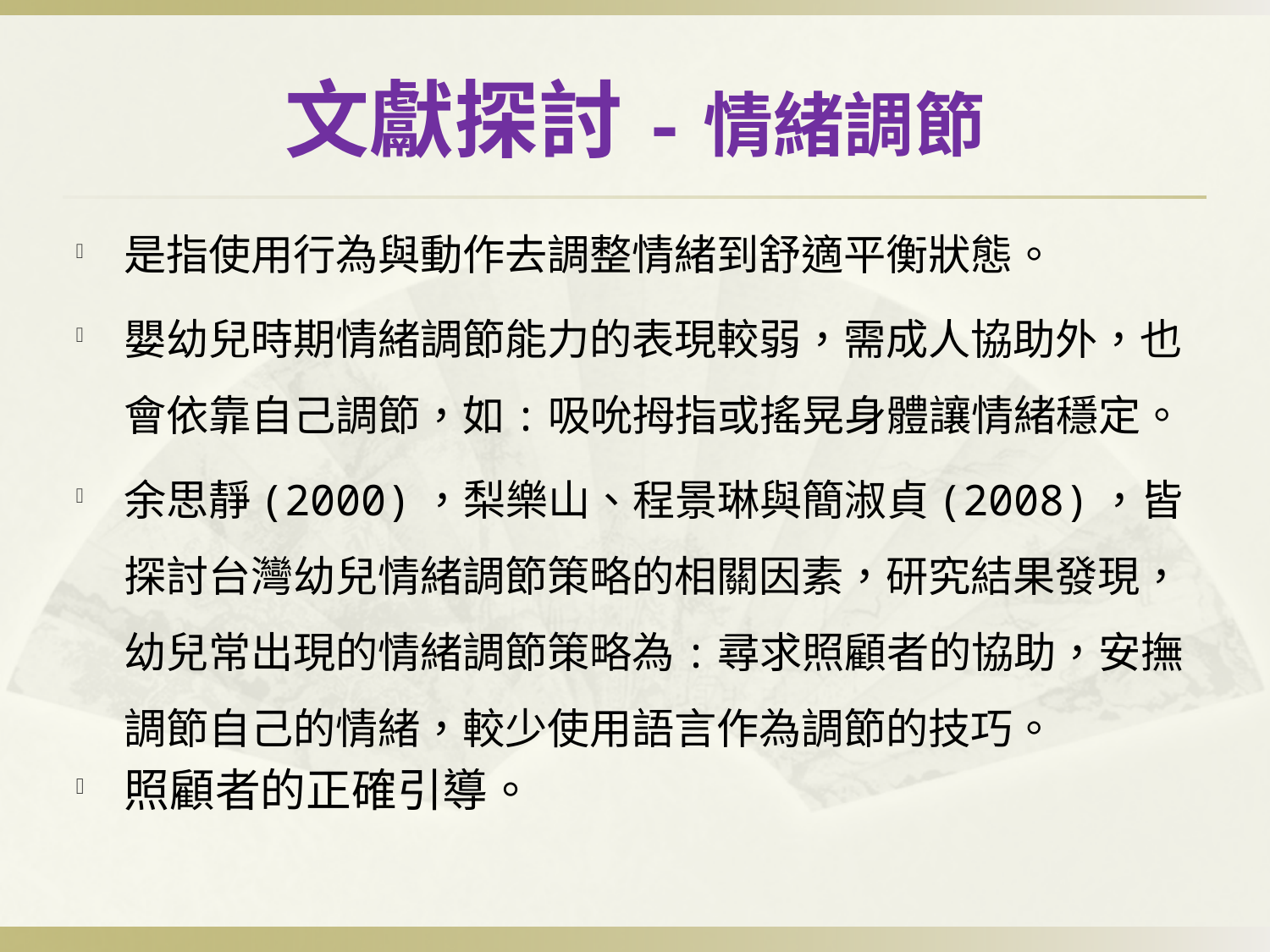

# 文獻探討-情緒調節
是指使用行為與動作去調整情緒到舒適平衡狀態。
嬰幼兒時期情緒調節能力的表現較弱，需成人協助外，也會依靠自己調節，如:吸吮拇指或搖晃身體讓情緒穩定。
余思靜(2000)，梨樂山、程景琳與簡淑貞(2008)，皆探討台灣幼兒情緒調節策略的相關因素，研究結果發現，幼兒常出現的情緒調節策略為:尋求照顧者的協助，安撫調節自己的情緒，較少使用語言作為調節的技巧。
照顧者的正確引導。